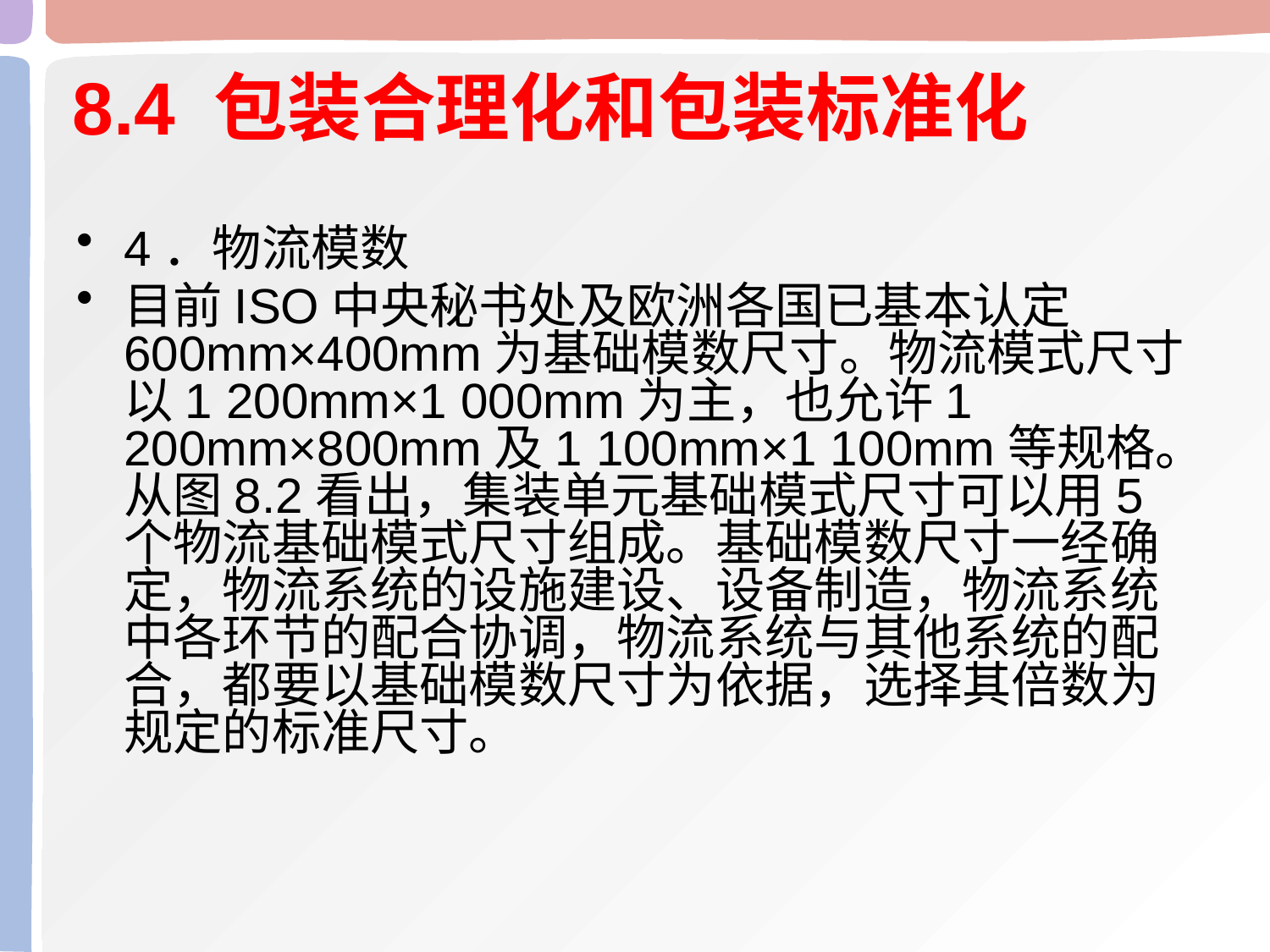

# 8.4 包装合理化和包装标准化
4．物流模数
目前ISO中央秘书处及欧洲各国已基本认定600mm×400mm为基础模数尺寸。物流模式尺寸以1 200mm×1 000mm为主，也允许1 200mm×800mm及1 100mm×1 100mm等规格。从图8.2看出，集装单元基础模式尺寸可以用5个物流基础模式尺寸组成。基础模数尺寸一经确定，物流系统的设施建设、设备制造，物流系统中各环节的配合协调，物流系统与其他系统的配合，都要以基础模数尺寸为依据，选择其倍数为规定的标准尺寸。